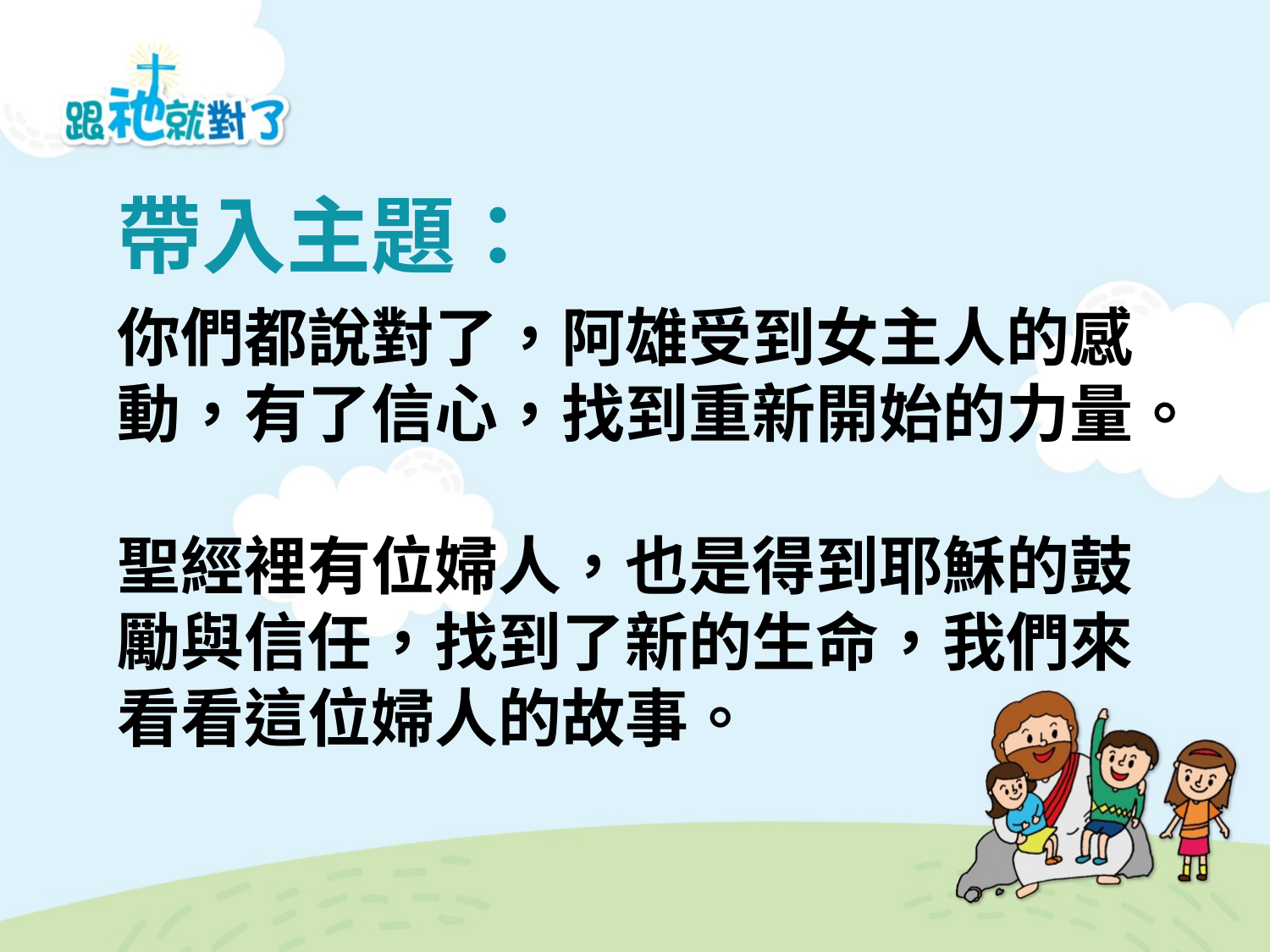

帶入主題：
你們都說對了，阿雄受到女主人的感動，有了信心，找到重新開始的力量。

聖經裡有位婦人，也是得到耶穌的鼓勵與信任，找到了新的生命，我們來看看這位婦人的故事。